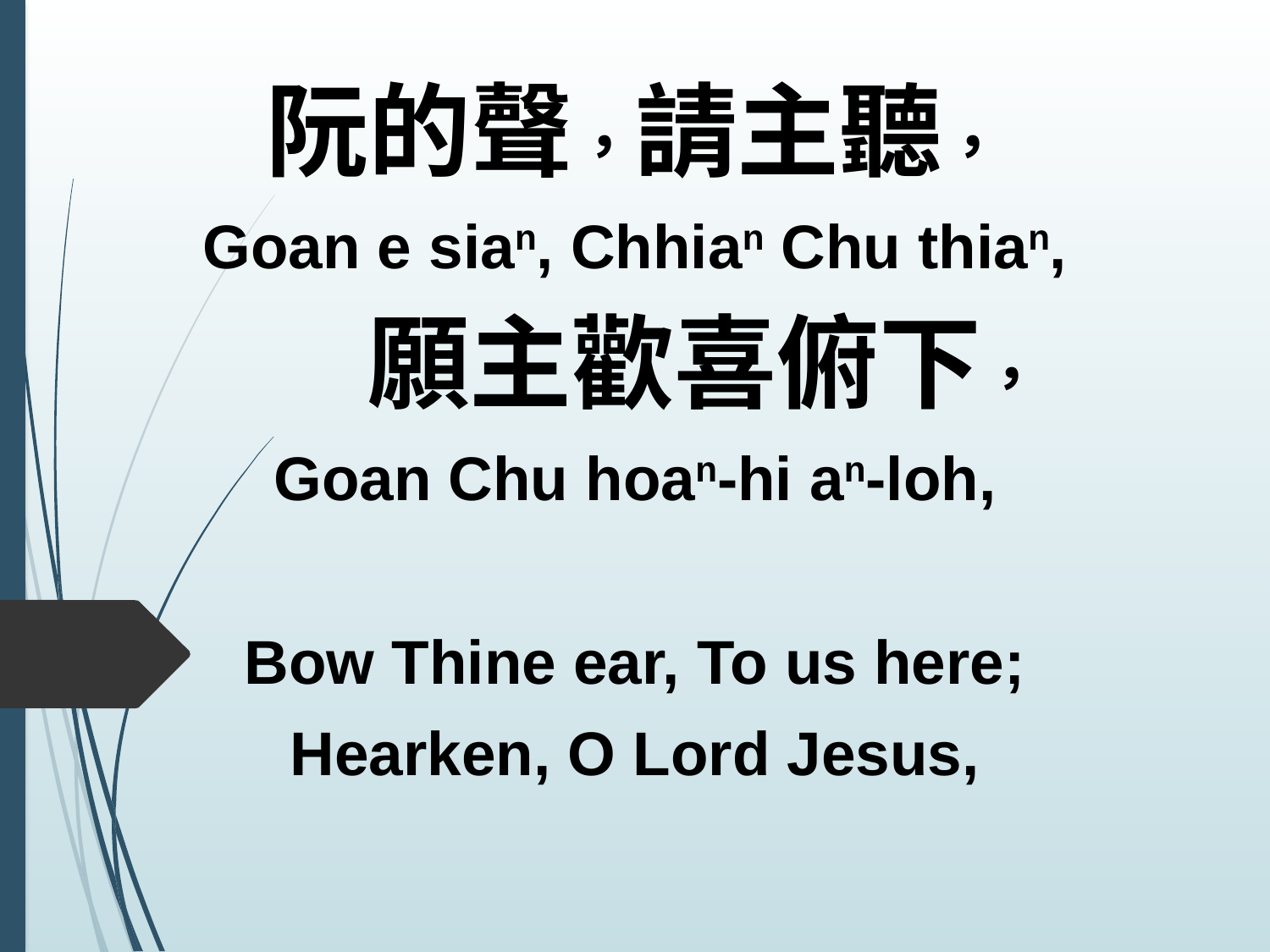

阮的聲，請主聽，
Goan e sian, Chhian Chu thian,
     願主歡喜俯下，
Goan Chu hoan-hi an-loh,

Bow Thine ear, To us here;
Hearken, O Lord Jesus,